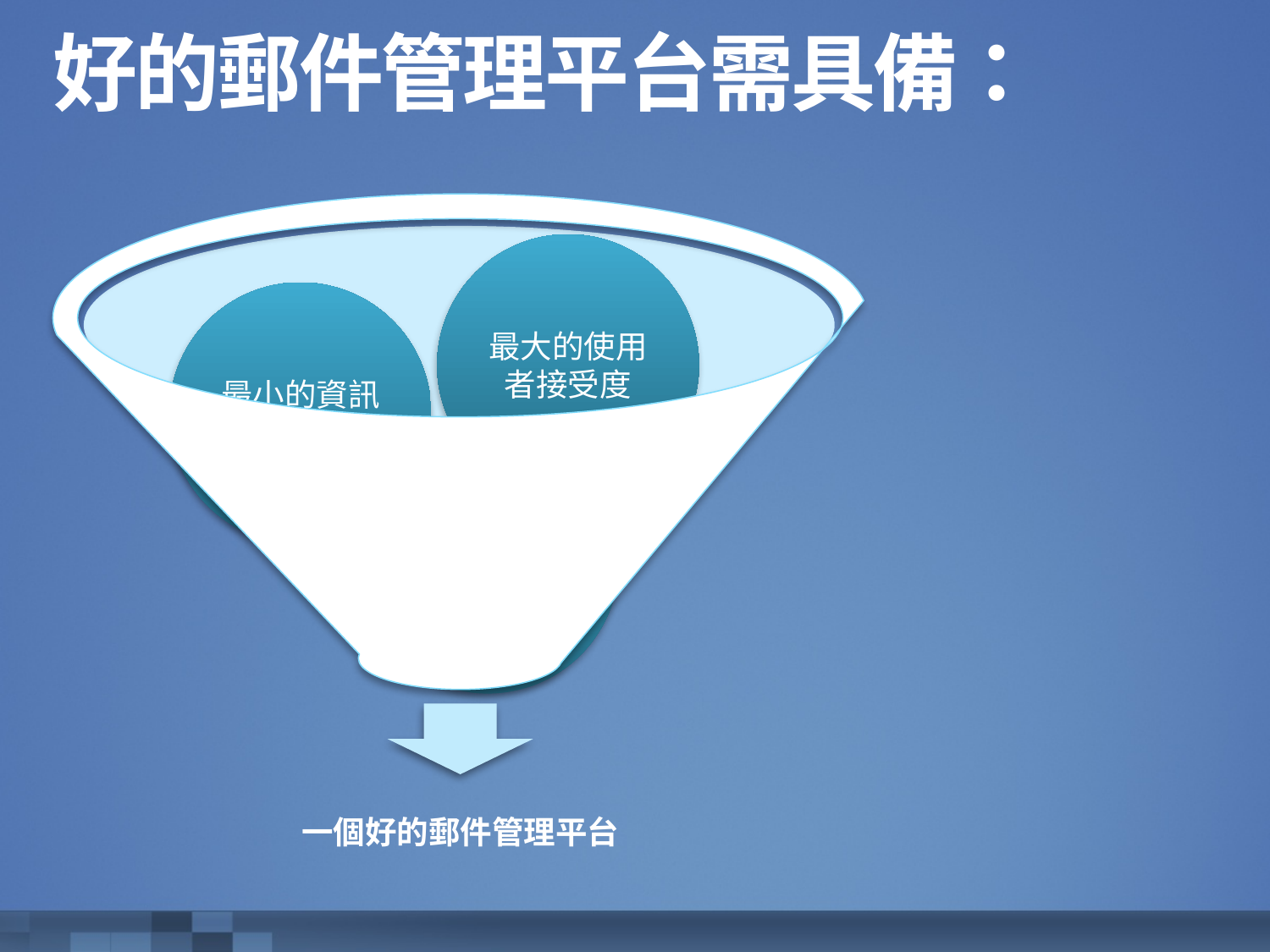

# 好的郵件管理平台需具備：
最大的使用者接受度
最小的資訊人員負擔
最符合企業組織的需要
一個好的郵件管理平台